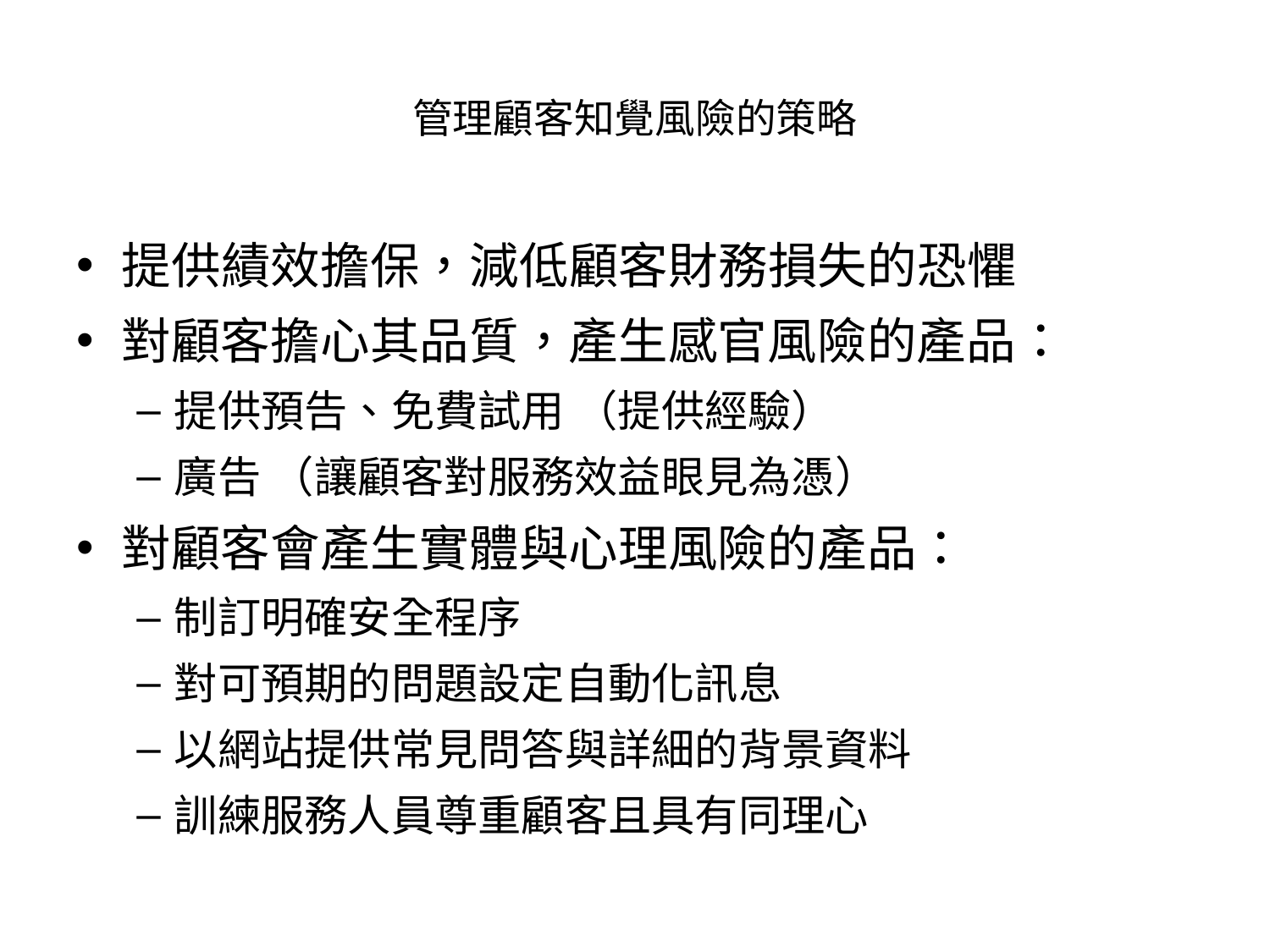

# 管理顧客知覺風險的策略
提供績效擔保，減低顧客財務損失的恐懼
對顧客擔心其品質，產生感官風險的產品：
提供預告、免費試用 （提供經驗）
廣告 （讓顧客對服務效益眼見為憑）
對顧客會產生實體與心理風險的產品：
制訂明確安全程序
對可預期的問題設定自動化訊息
以網站提供常見問答與詳細的背景資料
訓練服務人員尊重顧客且具有同理心